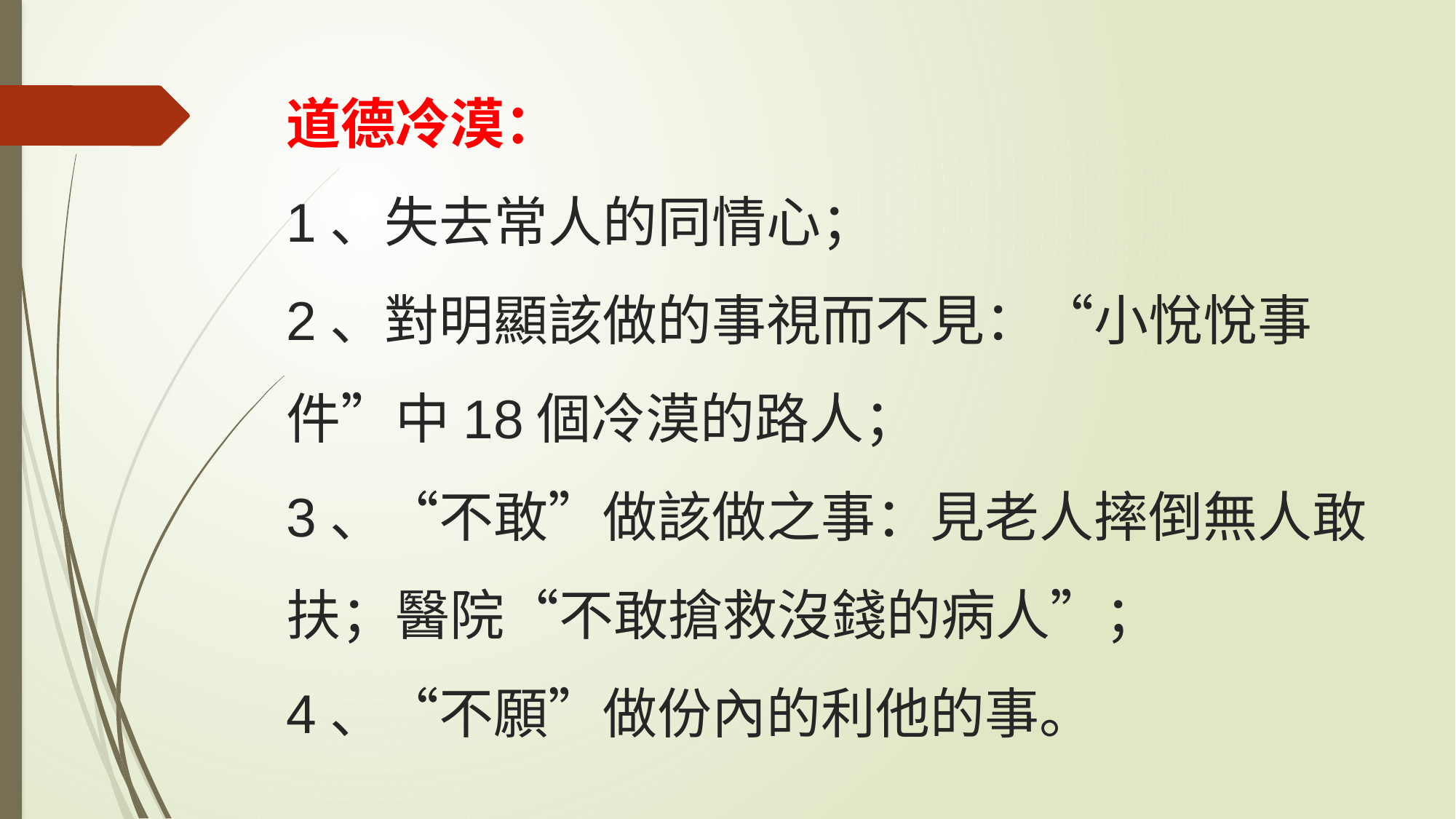

# 道德冷漠： 1、失去常人的同情心； 2、對明顯該做的事視而不見：“小悅悅事件”中18個冷漠的路人； 3、“不敢”做該做之事：見老人摔倒無人敢扶；醫院“不敢搶救沒錢的病人”； 4、“不願”做份內的利他的事。